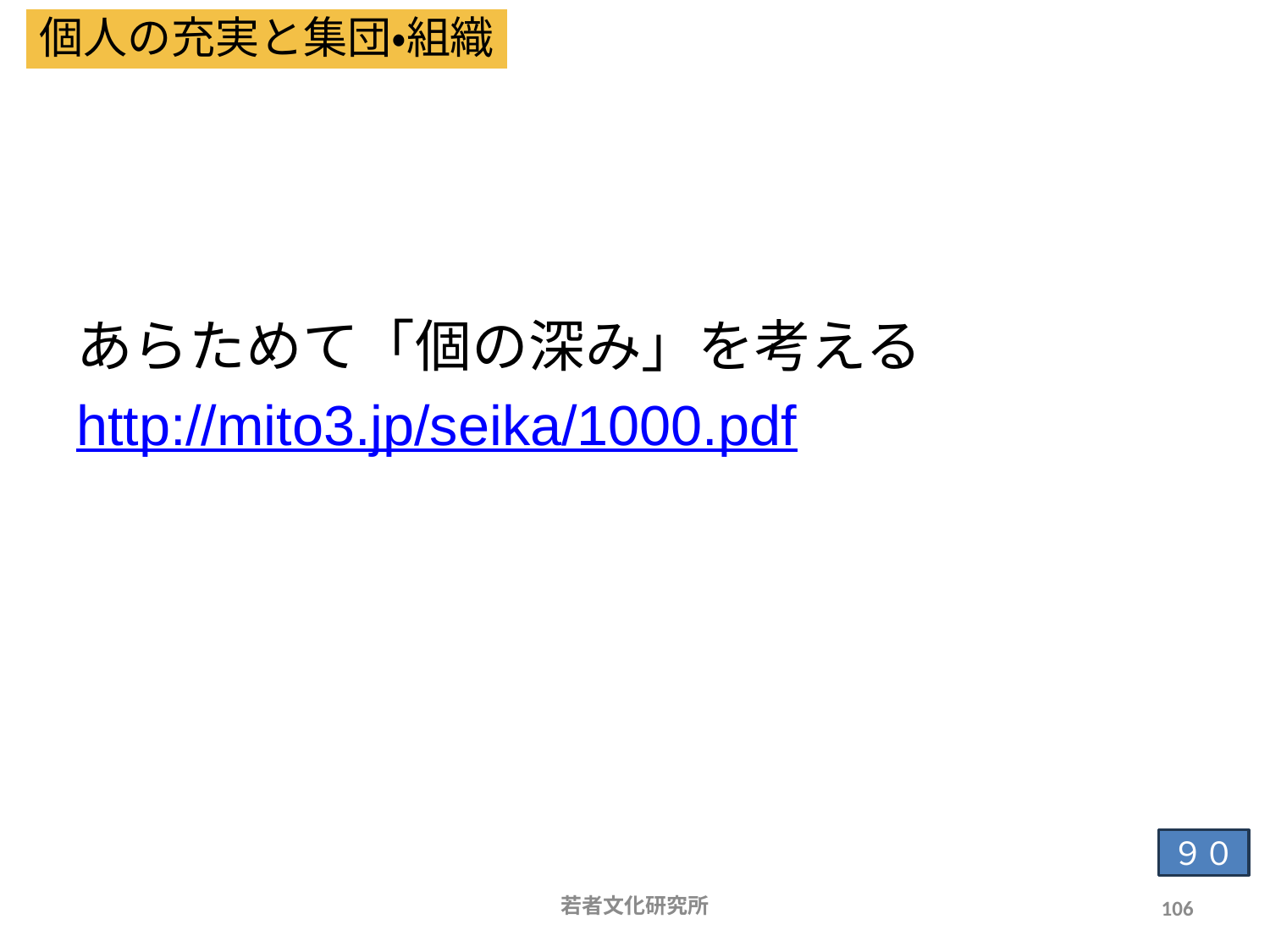

個人の充実と集団・組織
# 個人の充実のために
あらためて「個の深み」を考える
http://mito3.jp/seika/1000.pdf

９０
若者文化研究所
106